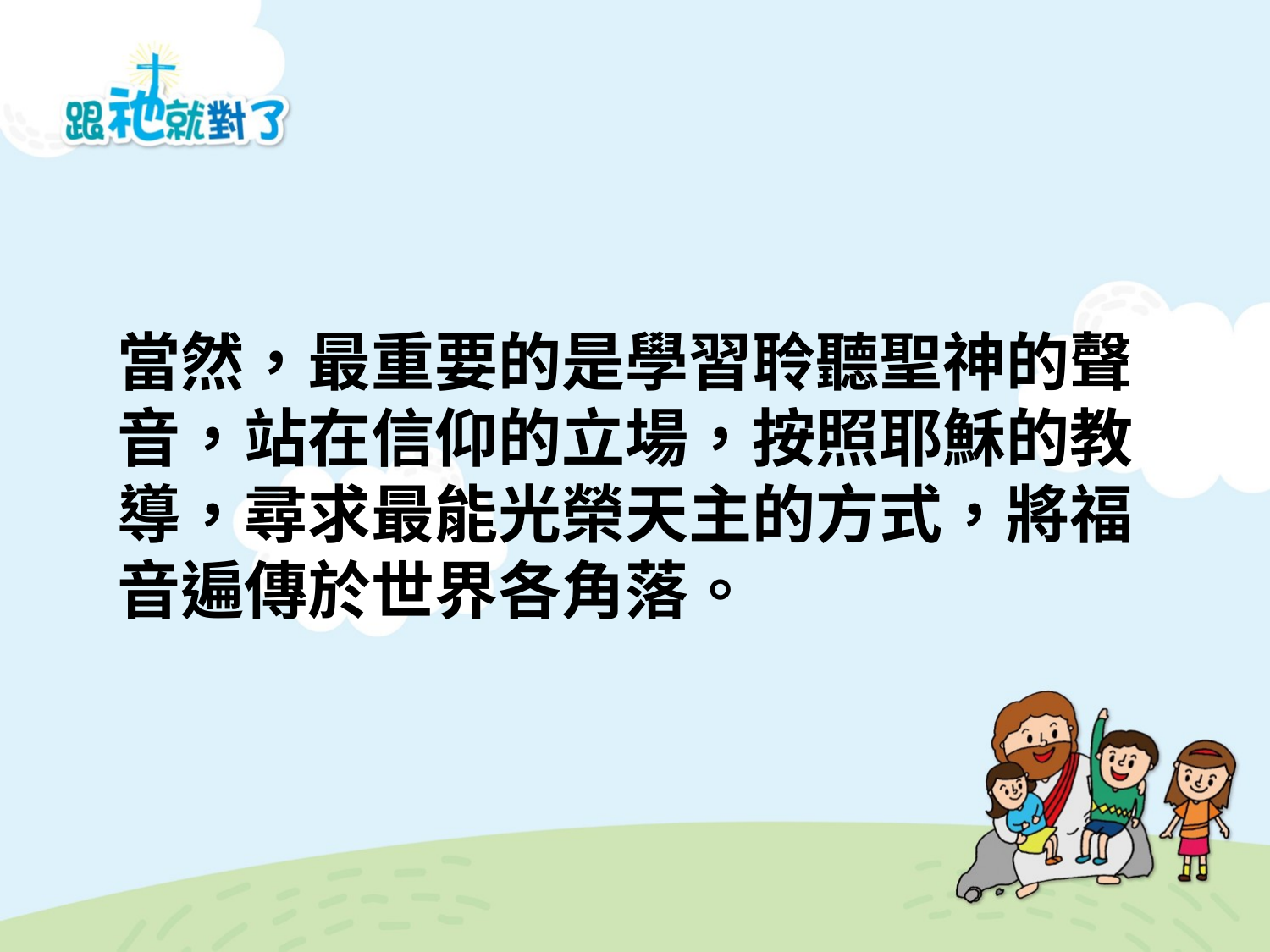

當然，最重要的是學習聆聽聖神的聲音，站在信仰的立場，按照耶穌的教導，尋求最能光榮天主的方式，將福音遍傳於世界各角落。